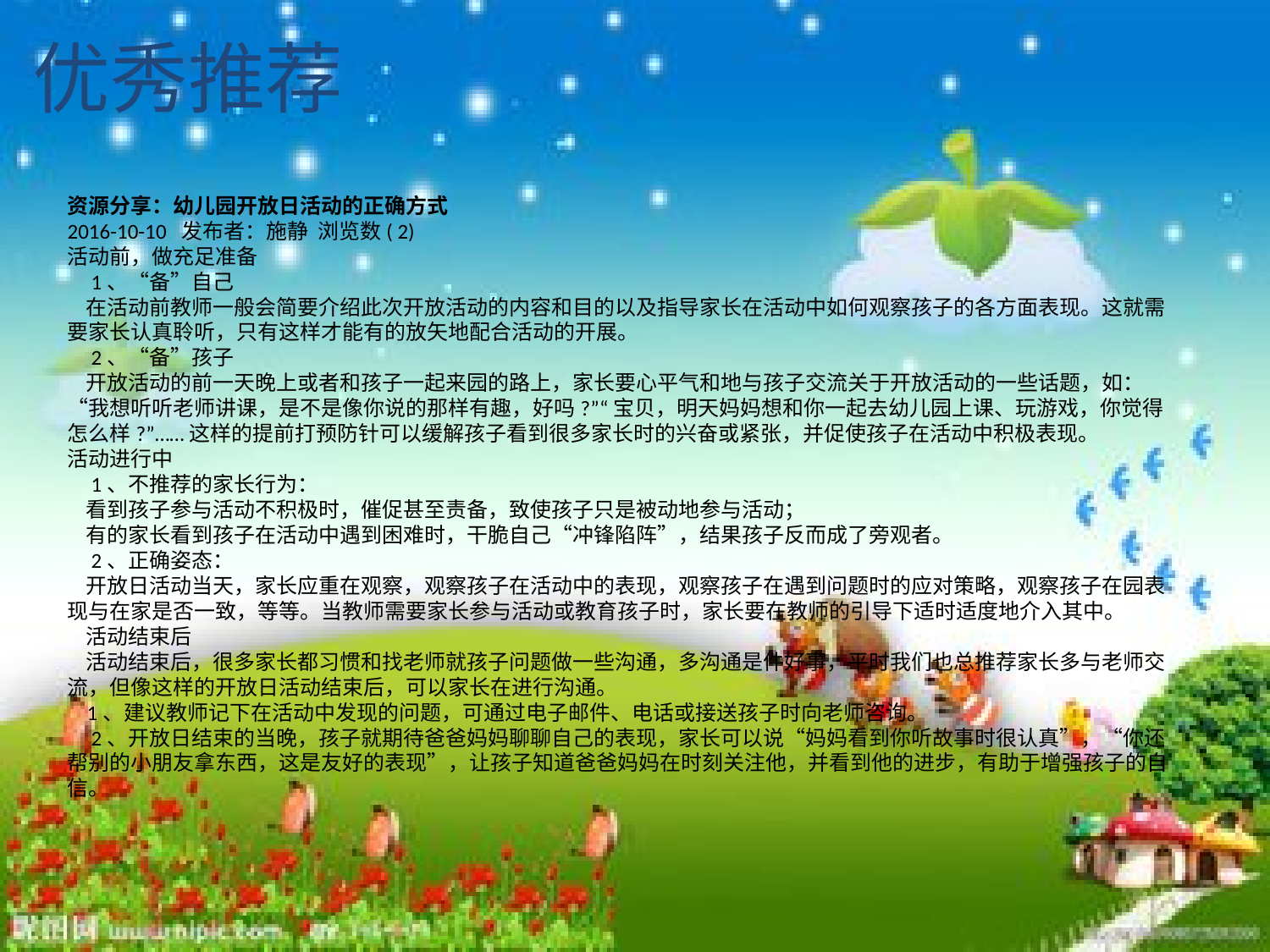

优秀推荐
资源分享：幼儿园开放日活动的正确方式
2016-10-10  发布者：施静  浏览数( 2)
活动前，做充足准备
    1、“备”自己
    在活动前教师一般会简要介绍此次开放活动的内容和目的以及指导家长在活动中如何观察孩子的各方面表现。这就需要家长认真聆听，只有这样才能有的放矢地配合活动的开展。
    2、“备”孩子
    开放活动的前一天晚上或者和孩子一起来园的路上，家长要心平气和地与孩子交流关于开放活动的一些话题，如：“我想听听老师讲课，是不是像你说的那样有趣，好吗?”“宝贝，明天妈妈想和你一起去幼儿园上课、玩游戏，你觉得怎么样?”……这样的提前打预防针可以缓解孩子看到很多家长时的兴奋或紧张，并促使孩子在活动中积极表现。
活动进行中
    1、不推荐的家长行为：
    看到孩子参与活动不积极时，催促甚至责备，致使孩子只是被动地参与活动；
    有的家长看到孩子在活动中遇到困难时，干脆自己“冲锋陷阵”，结果孩子反而成了旁观者。
    2、正确姿态：
    开放日活动当天，家长应重在观察，观察孩子在活动中的表现，观察孩子在遇到问题时的应对策略，观察孩子在园表现与在家是否一致，等等。当教师需要家长参与活动或教育孩子时，家长要在教师的引导下适时适度地介入其中。
    活动结束后
    活动结束后，很多家长都习惯和找老师就孩子问题做一些沟通，多沟通是件好事，平时我们也总推荐家长多与老师交流，但像这样的开放日活动结束后，可以家长在进行沟通。
    1、建议教师记下在活动中发现的问题，可通过电子邮件、电话或接送孩子时向老师咨询。
    2、开放日结束的当晚，孩子就期待爸爸妈妈聊聊自己的表现，家长可以说“妈妈看到你听故事时很认真”，“你还帮别的小朋友拿东西，这是友好的表现”，让孩子知道爸爸妈妈在时刻关注他，并看到他的进步，有助于增强孩子的自信。